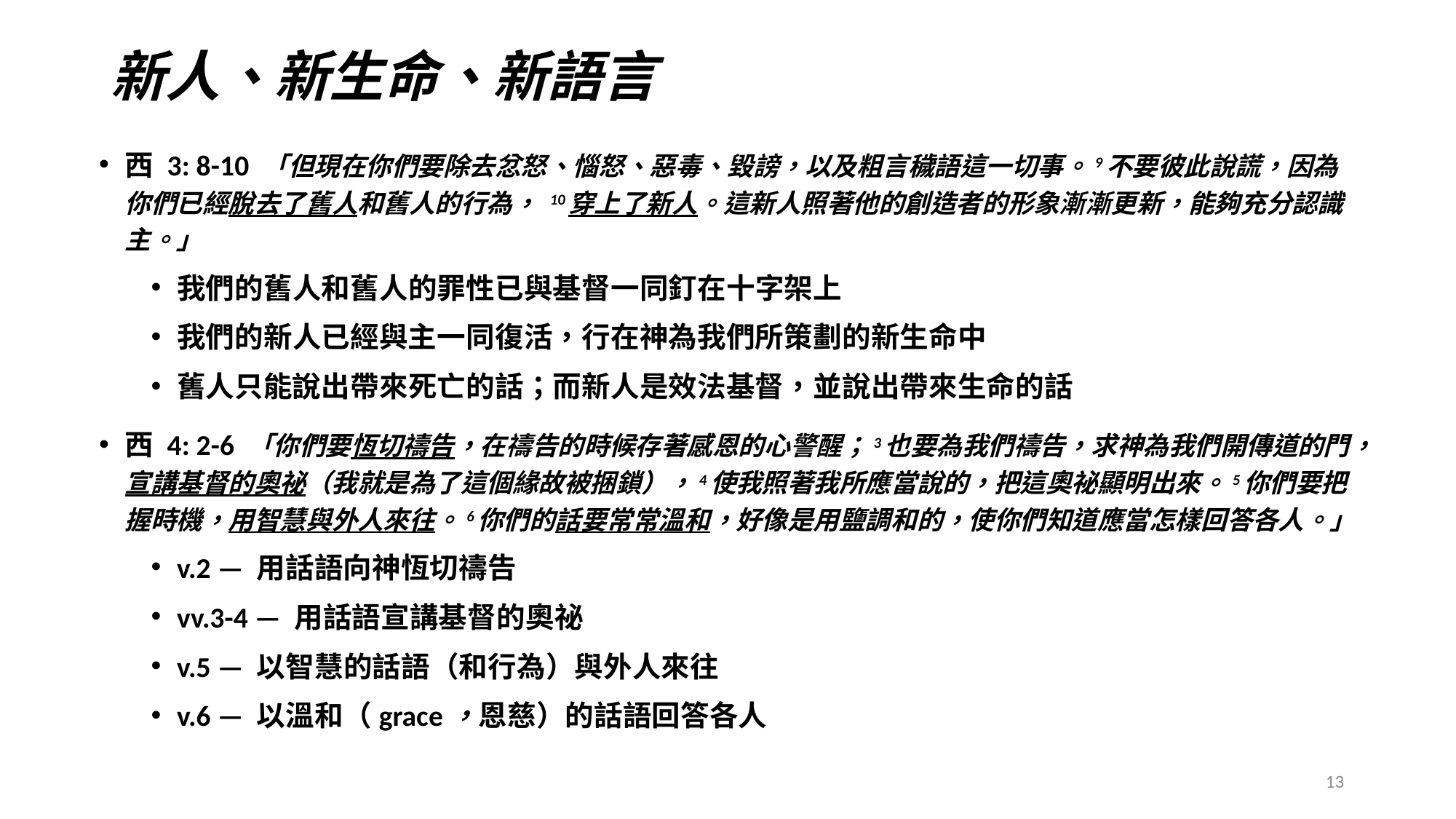

# 新人、新生命、新語言
西 3: 8-10 「但現在你們要除去忿怒、惱怒、惡毒、毀謗，以及粗言穢語這一切事。9不要彼此說謊，因為你們已經脫去了舊人和舊人的行為， 10穿上了新人。這新人照著他的創造者的形象漸漸更新，能夠充分認識主。」
我們的舊人和舊人的罪性已與基督一同釘在十字架上
我們的新人已經與主一同復活，行在神為我們所策劃的新生命中
舊人只能說出帶來死亡的話；而新人是效法基督，並說出帶來生命的話
西 4: 2-6 「你們要恆切禱告，在禱告的時候存著感恩的心警醒；3也要為我們禱告，求神為我們開傳道的門，宣講基督的奧祕（我就是為了這個緣故被捆鎖），4使我照著我所應當說的，把這奧祕顯明出來。5你們要把握時機，用智慧與外人來往。6你們的話要常常溫和，好像是用鹽調和的，使你們知道應當怎樣回答各人。」
v.2 — 用話語向神恆切禱告
vv.3-4 — 用話語宣講基督的奧祕
v.5 — 以智慧的話語（和行為）與外人來往
v.6 — 以溫和（grace，恩慈）的話語回答各人

13